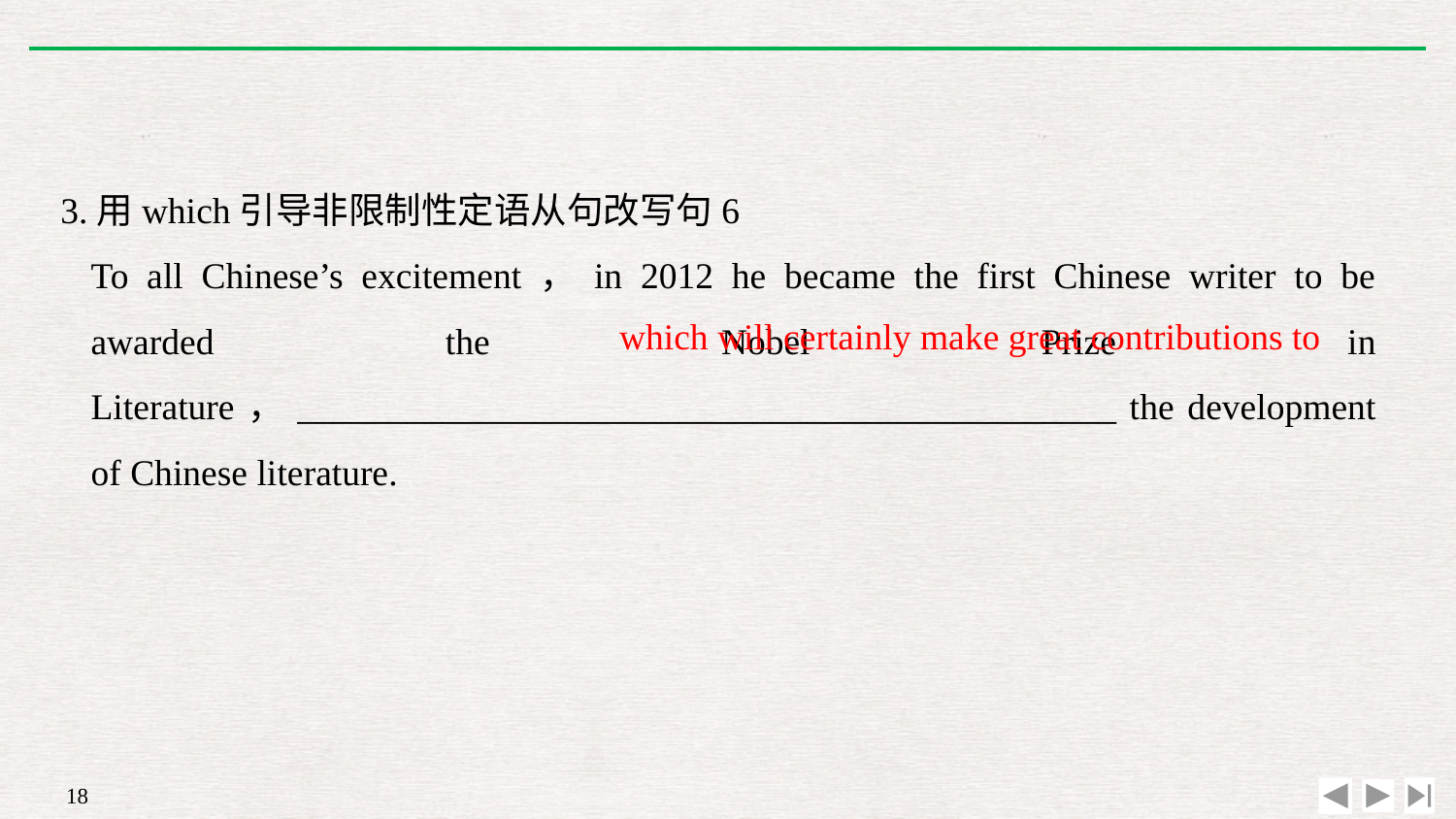

3.用which引导非限制性定语从句改写句6
	To all Chinese’s excitement，in 2012 he became the first Chinese writer to be awarded the Nobel Prize in Literature，_____________________________________________ the development of Chinese literature.
which will certainly make great contributions to